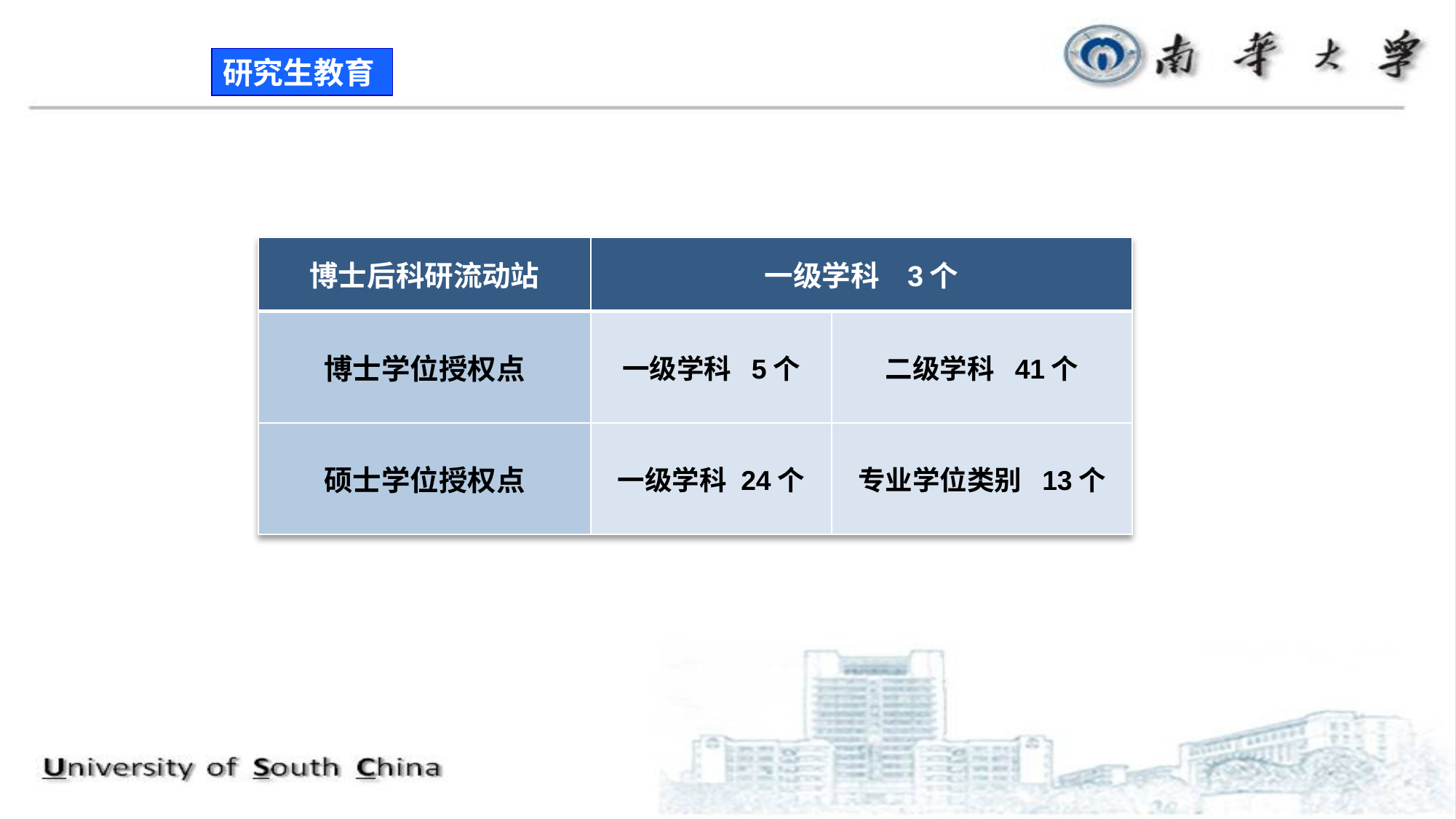

研究生教育
| 博士后科研流动站 | 一级学科 3个 |  |
| --- | --- | --- |
| 博士学位授权点 | 一级学科 5个 | 二级学科 41个 |
| 硕士学位授权点 | 一级学科 24个 | 专业学位类别 13个 |